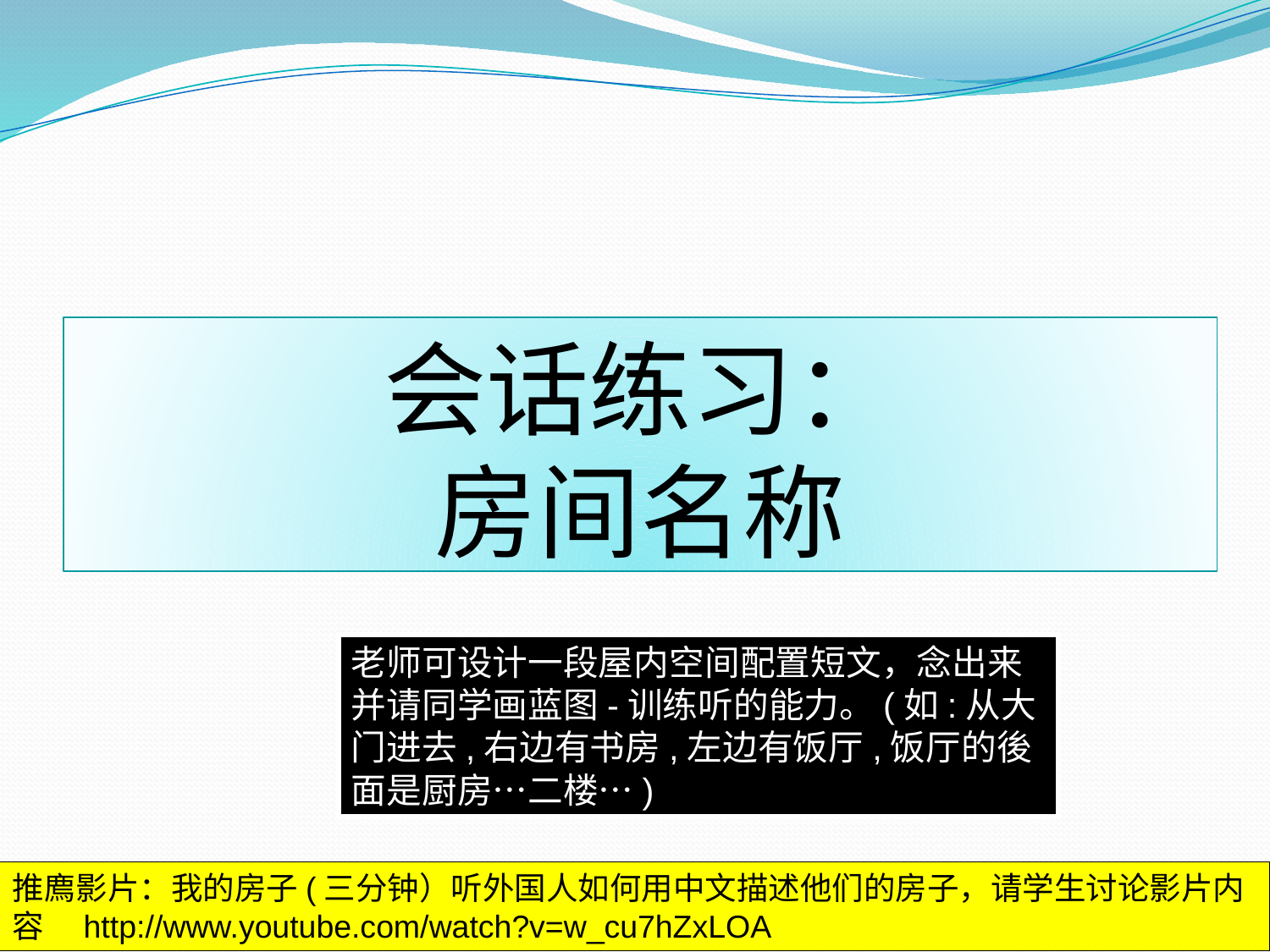

# 会话练习： 房间名称
老师可设计一段屋内空间配置短文，念出来并请同学画蓝图-训练听的能力。(如:从大门进去,右边有书房,左边有饭厅,饭厅的後面是厨房…二楼…)
推廌影片：我的房子(三分钟）听外国人如何用中文描述他们的房子，请学生讨论影片内容　http://www.youtube.com/watch?v=w_cu7hZxLOA